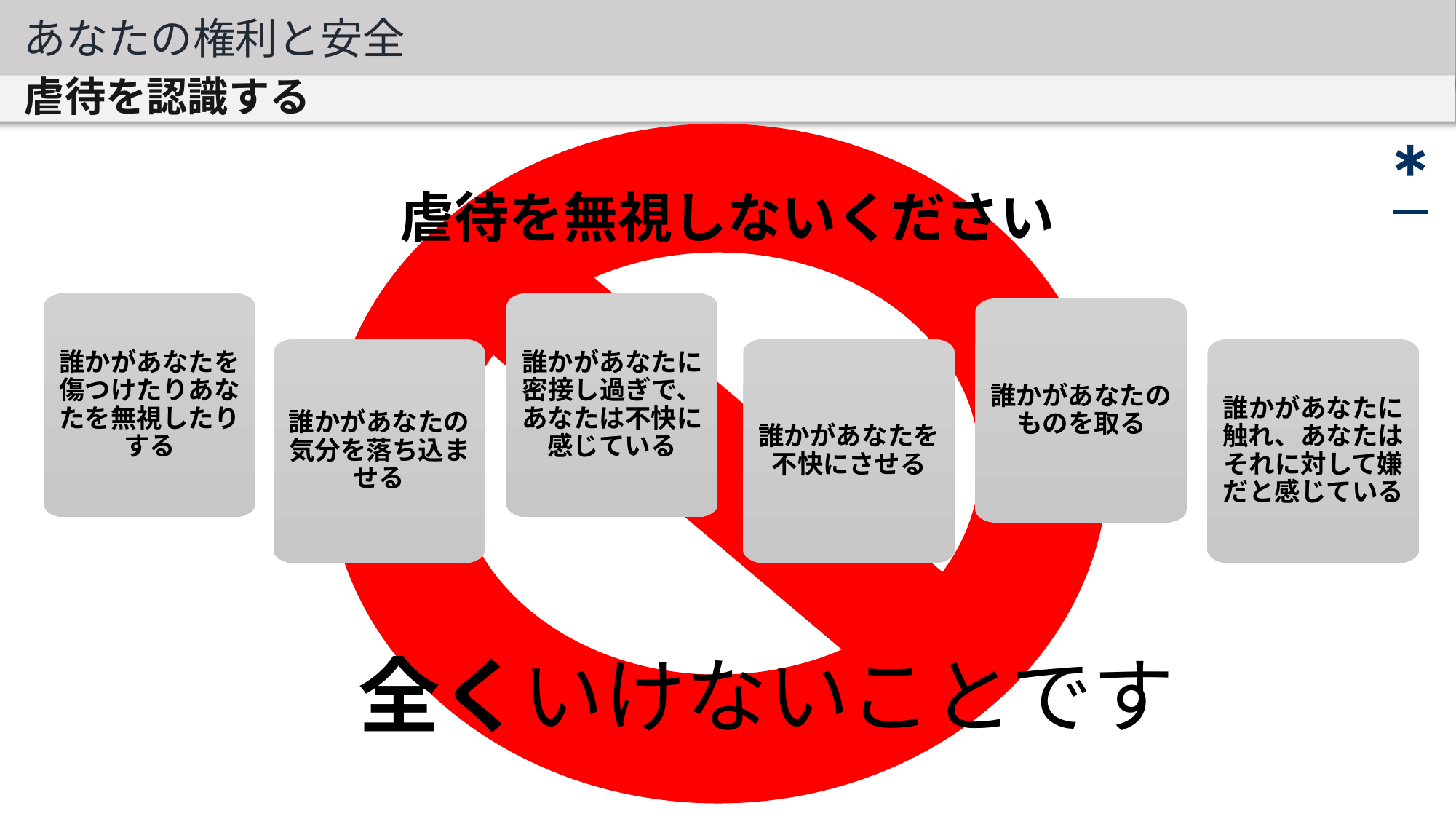

あなたの権利と安全
虐待を認識する

*
虐待を無視しないください
誰かがあなたを傷つけたりあなたを無視したりする
誰かがあなたに密接し過ぎで、あなたは不快に感じている
誰かがあなたのものを取る
誰かがあなたの気分を落ち込ませる
誰かがあなたを不快にさせる
誰かがあなたに触れ、あなたはそれに対して嫌だと感じている
全くいけないことです